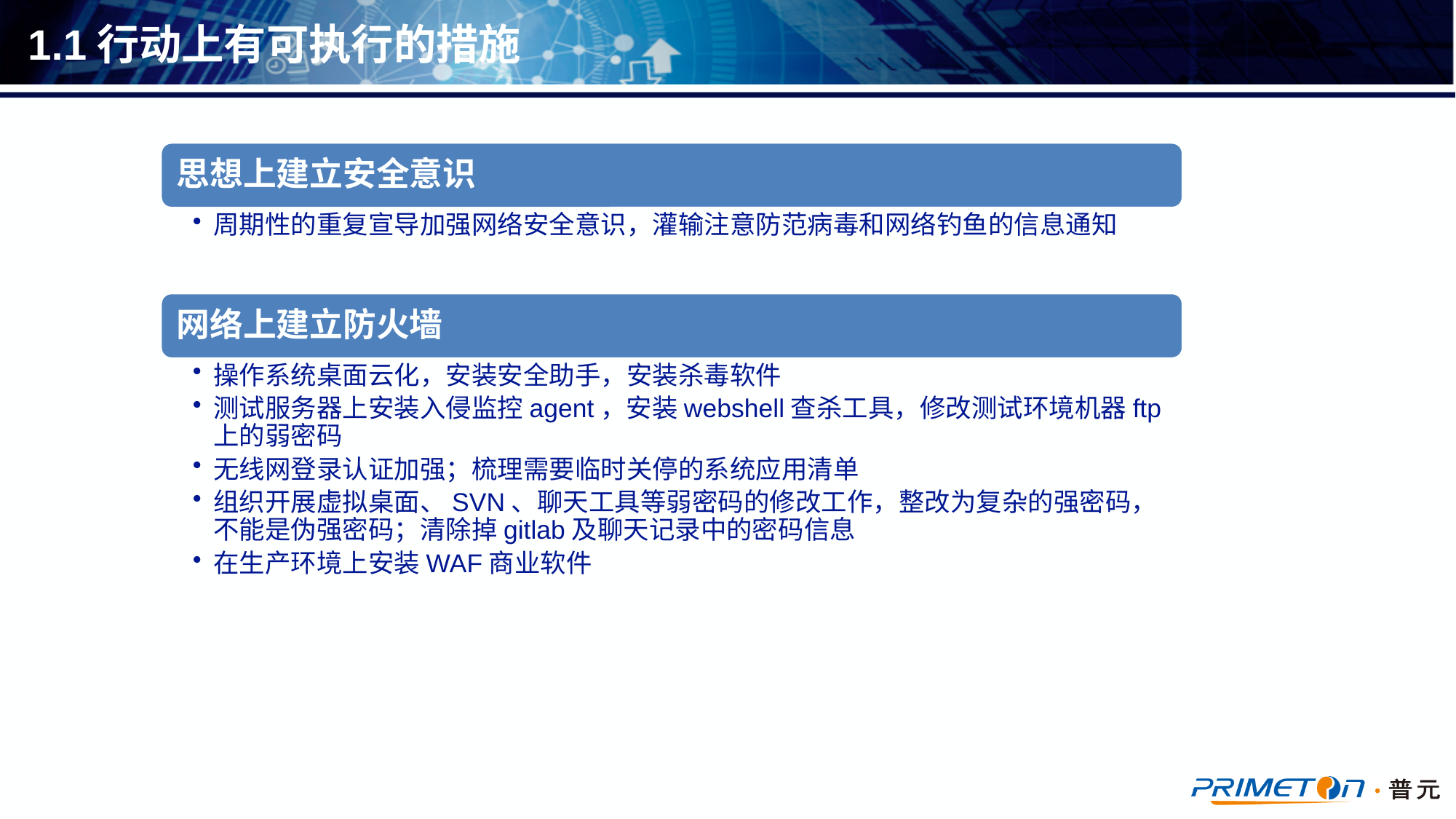

# 1.1行动上有可执行的措施
思想上建立安全意识
周期性的重复宣导加强网络安全意识，灌输注意防范病毒和网络钓鱼的信息通知

网络上建立防火墙
操作系统桌面云化，安装安全助手，安装杀毒软件
测试服务器上安装入侵监控agent，安装webshell查杀工具，修改测试环境机器ftp上的弱密码
无线网登录认证加强；梳理需要临时关停的系统应用清单
组织开展虚拟桌面、SVN、聊天工具等弱密码的修改工作，整改为复杂的强密码，不能是伪强密码；清除掉gitlab及聊天记录中的密码信息
在生产环境上安装WAF商业软件